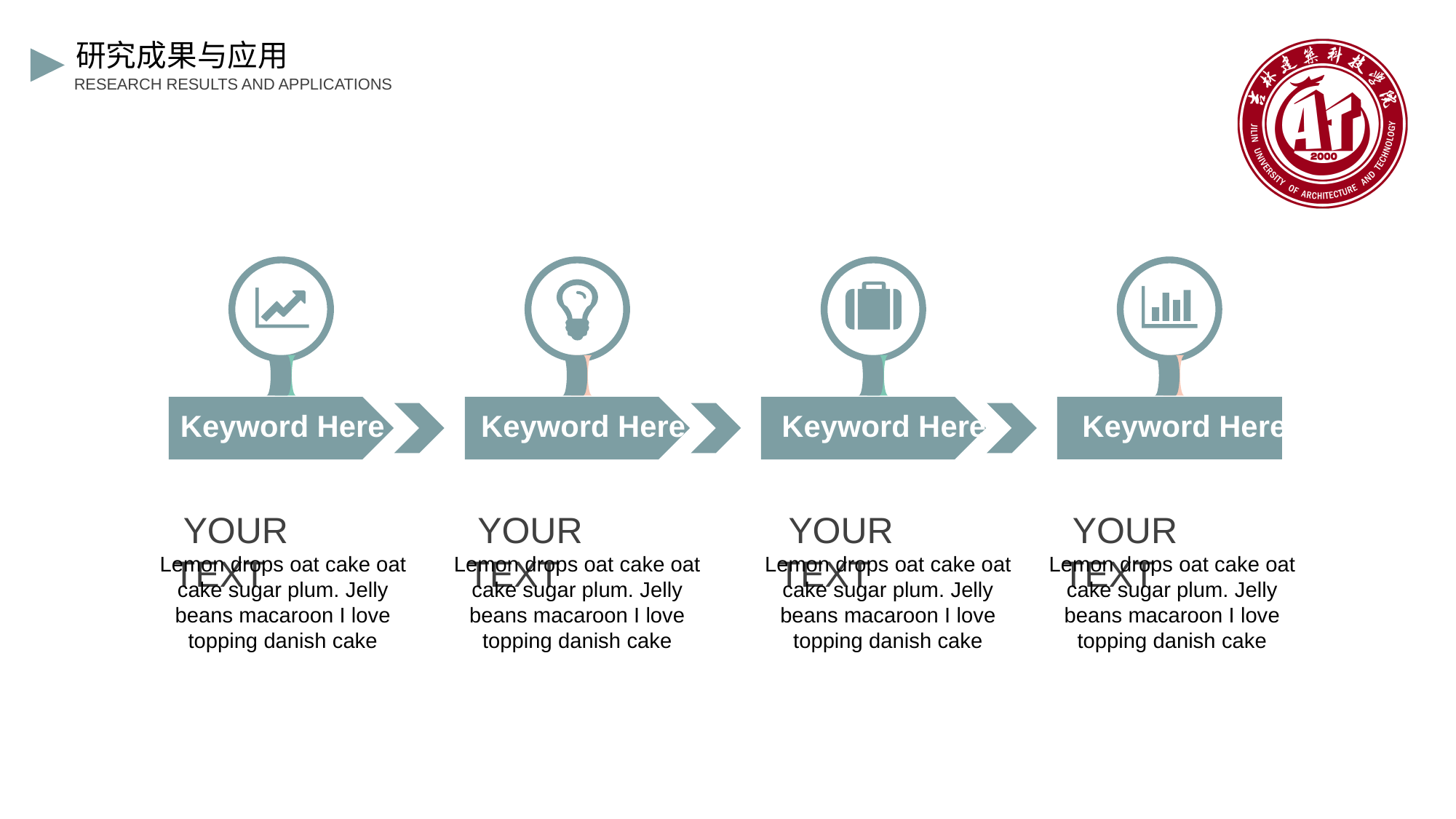

研究成果与应用
RESEARCH RESULTS AND APPLICATIONS

Keyword Here
Keyword Here
Keyword Here
Keyword Here
 YOUR TEXT
 YOUR TEXT
 YOUR TEXT
 YOUR TEXT
Lemon drops oat cake oat cake sugar plum. Jelly beans macaroon I love topping danish cake
Lemon drops oat cake oat cake sugar plum. Jelly beans macaroon I love topping danish cake
Lemon drops oat cake oat cake sugar plum. Jelly beans macaroon I love topping danish cake
Lemon drops oat cake oat cake sugar plum. Jelly beans macaroon I love topping danish cake